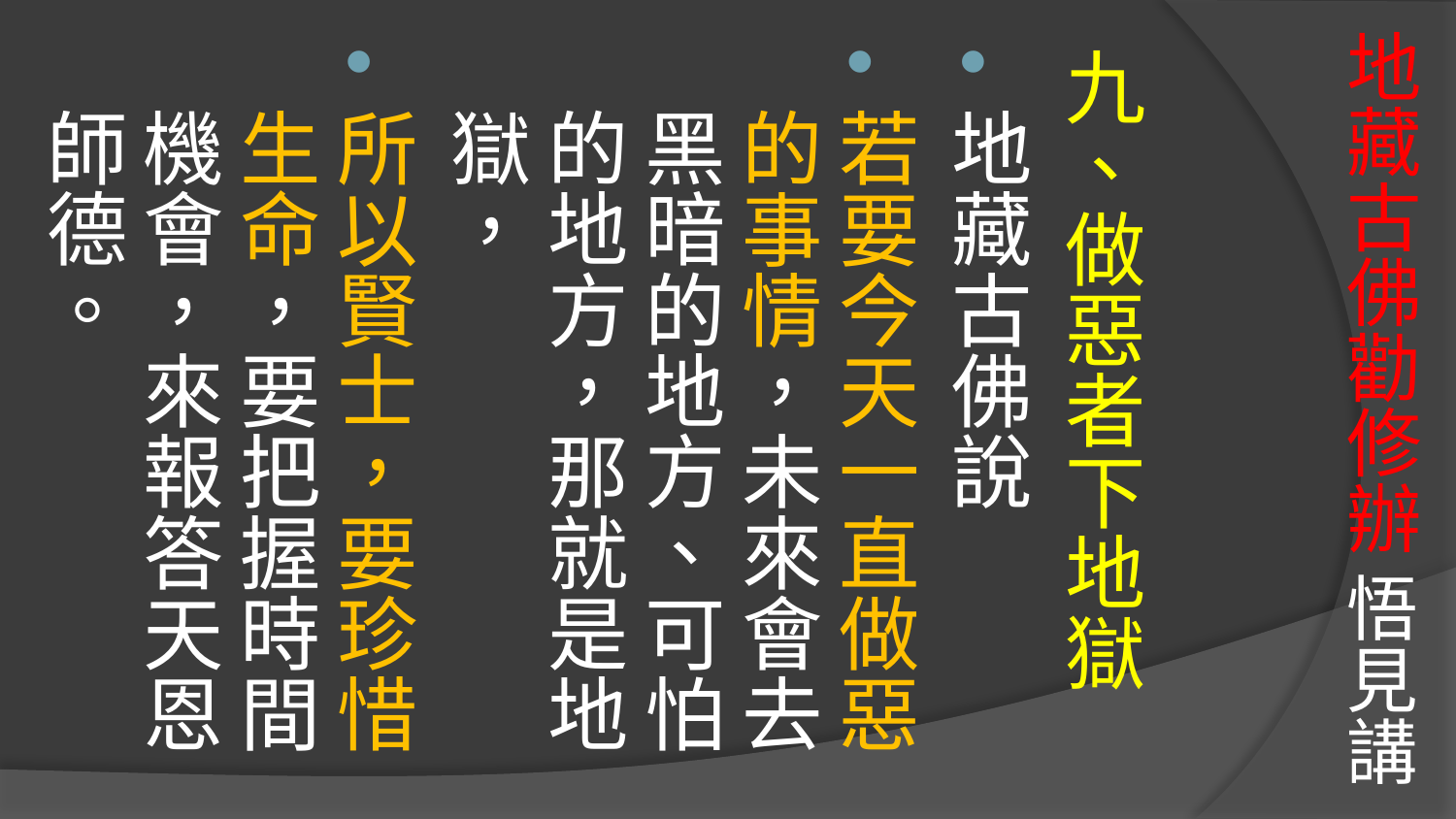

# 地藏古佛勸修辦 悟見講
九、做惡者下地獄
地藏古佛說
若要今天一直做惡的事情，未來會去黑暗的地方、可怕的地方，那就是地獄，
所以賢士，要珍惜生命，要把握時間機會，來報答天恩師德。